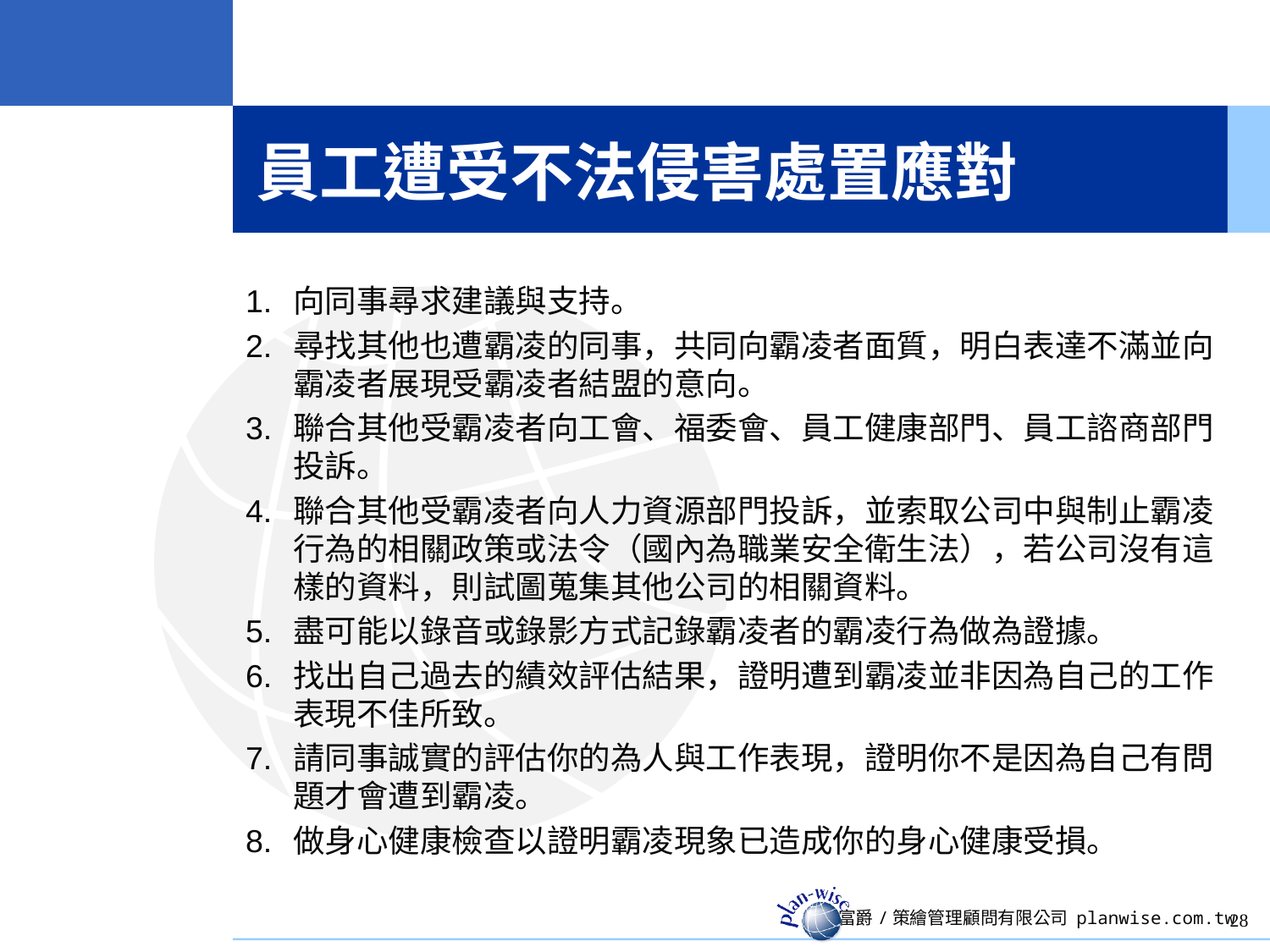

# 員工遭受不法侵害處置應對
向同事尋求建議與支持。
尋找其他也遭霸凌的同事，共同向霸凌者面質，明白表達不滿並向霸凌者展現受霸凌者結盟的意向。
聯合其他受霸凌者向工會、福委會、員工健康部門、員工諮商部門投訴。
聯合其他受霸凌者向人力資源部門投訴，並索取公司中與制止霸凌行為的相關政策或法令（國內為職業安全衛生法），若公司沒有這樣的資料，則試圖蒐集其他公司的相關資料。
盡可能以錄音或錄影方式記錄霸凌者的霸凌行為做為證據。
找出自己過去的績效評估結果，證明遭到霸凌並非因為自己的工作表現不佳所致。
請同事誠實的評估你的為人與工作表現，證明你不是因為自己有問題才會遭到霸凌。
做身心健康檢查以證明霸凌現象已造成你的身心健康受損。
28